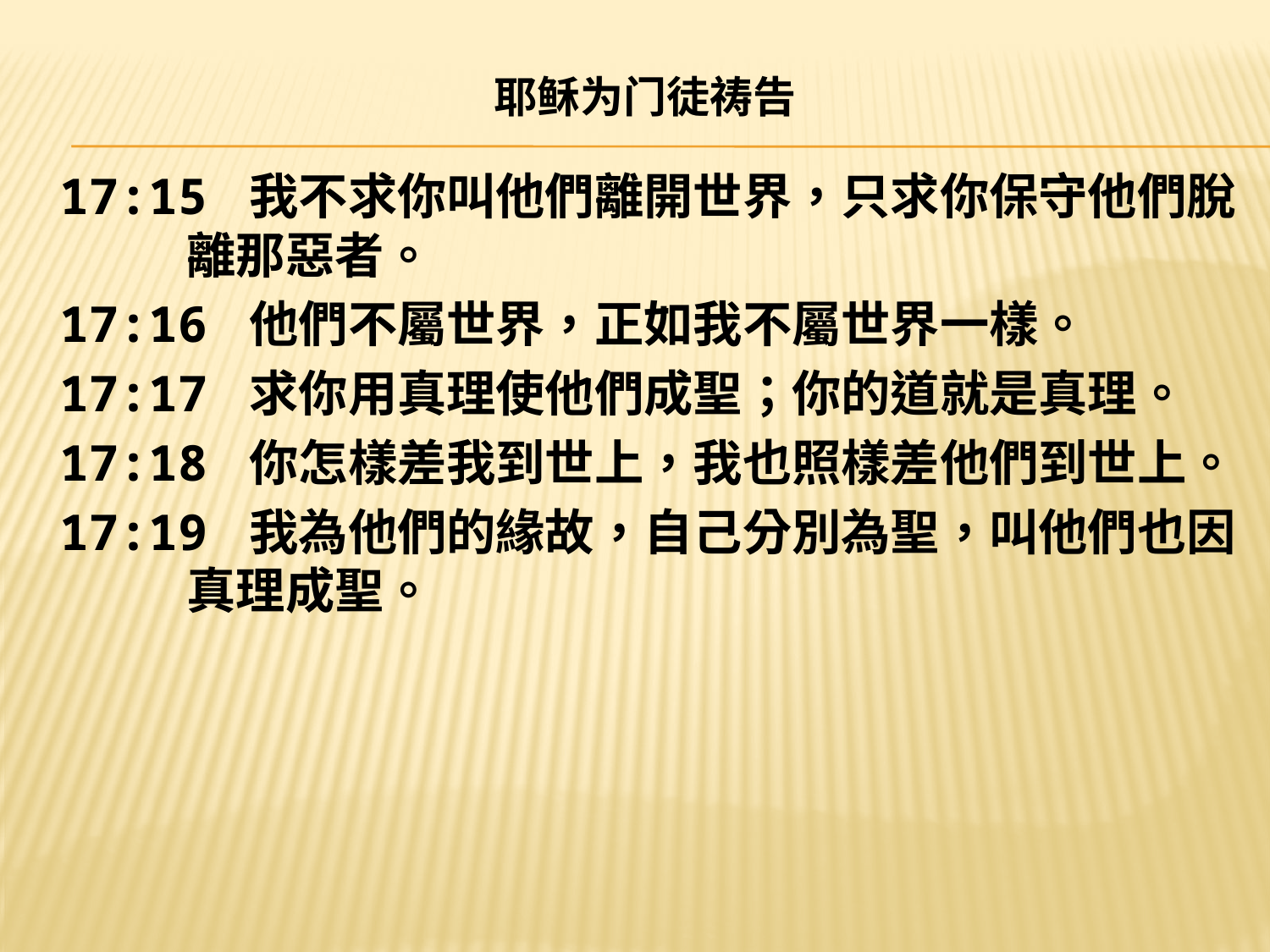

# 耶稣为门徒祷告
17:15 我不求你叫他們離開世界，只求你保守他們脫	離那惡者。
17:16 他們不屬世界，正如我不屬世界一樣。
17:17 求你用真理使他們成聖；你的道就是真理。
17:18 你怎樣差我到世上，我也照樣差他們到世上。
17:19 我為他們的緣故，自己分別為聖，叫他們也因	真理成聖。